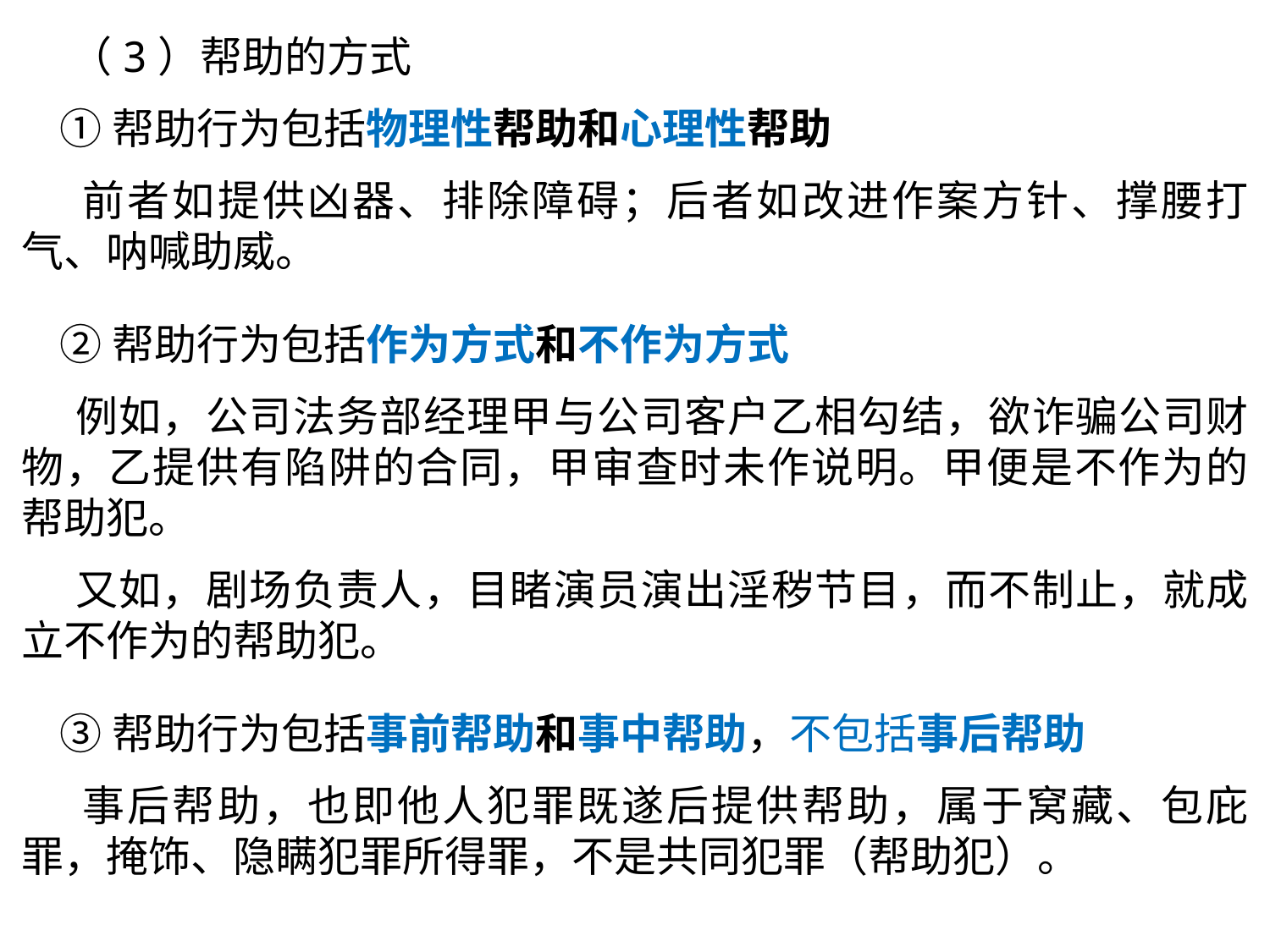

（3）帮助的方式

    ①帮助行为包括物理性帮助和心理性帮助

    前者如提供凶器、排除障碍；后者如改进作案方针、撑腰打气、呐喊助威。

    ②帮助行为包括作为方式和不作为方式

    例如，公司法务部经理甲与公司客户乙相勾结，欲诈骗公司财物，乙提供有陷阱的合同，甲审查时未作说明。甲便是不作为的帮助犯。

    又如，剧场负责人，目睹演员演出淫秽节目，而不制止，就成立不作为的帮助犯。

    ③帮助行为包括事前帮助和事中帮助，不包括事后帮助

    事后帮助，也即他人犯罪既遂后提供帮助，属于窝藏、包庇罪，掩饰、隐瞒犯罪所得罪，不是共同犯罪（帮助犯）。